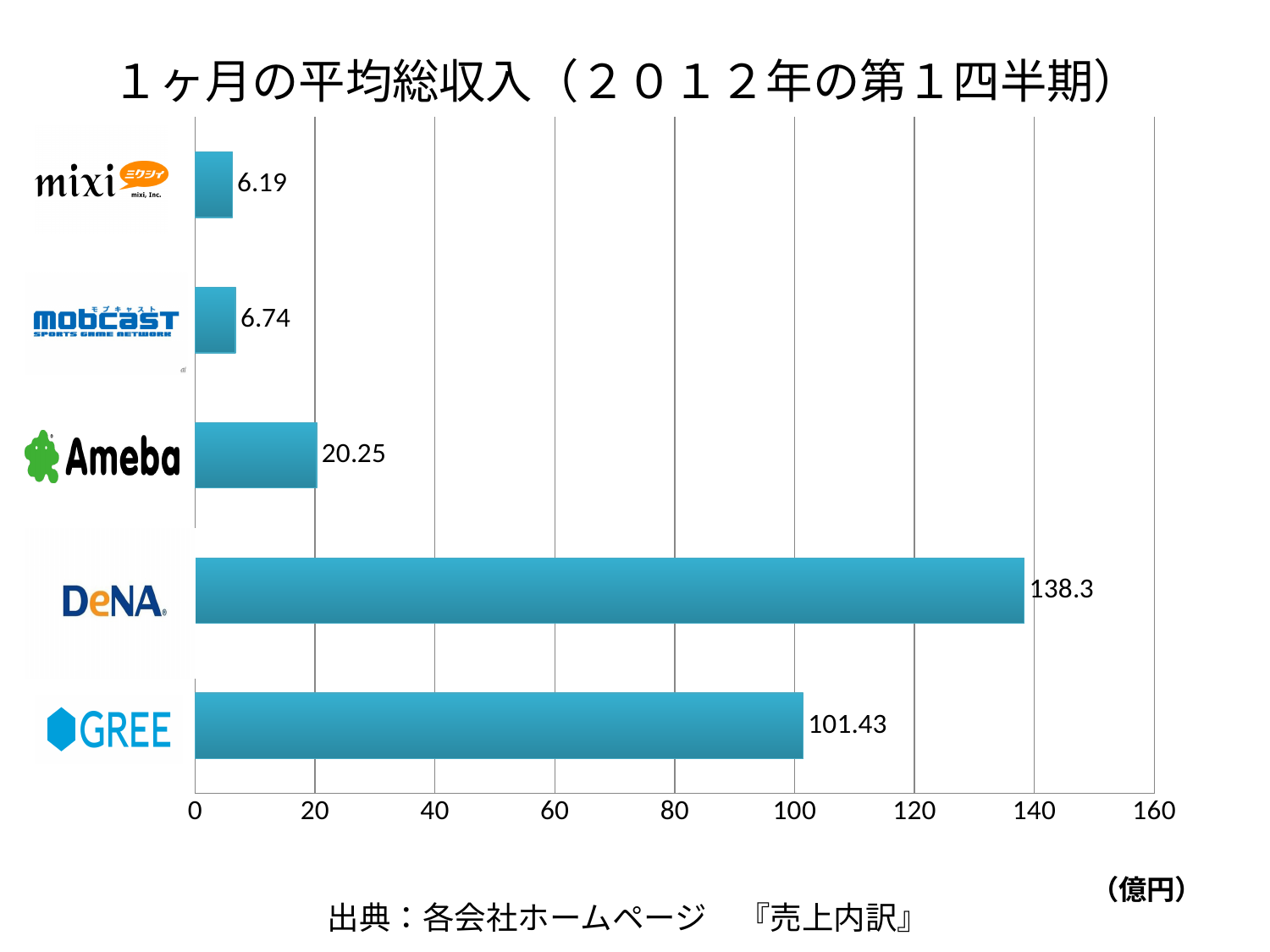

# １ヶ月の平均総収入（２０１２年の第１四半期）

### Chart

| Category | 101.43 138.3 20.25 6.74 6.19 |
|---|---|
| GREE | 101.43 |
| DeNa | 138.3 |
| Ameba | 20.25 |
| モブキャスト | 6.74 |
| mixi | 6.1899999999999995 |
出典：各会社ホームページ　『売上内訳』